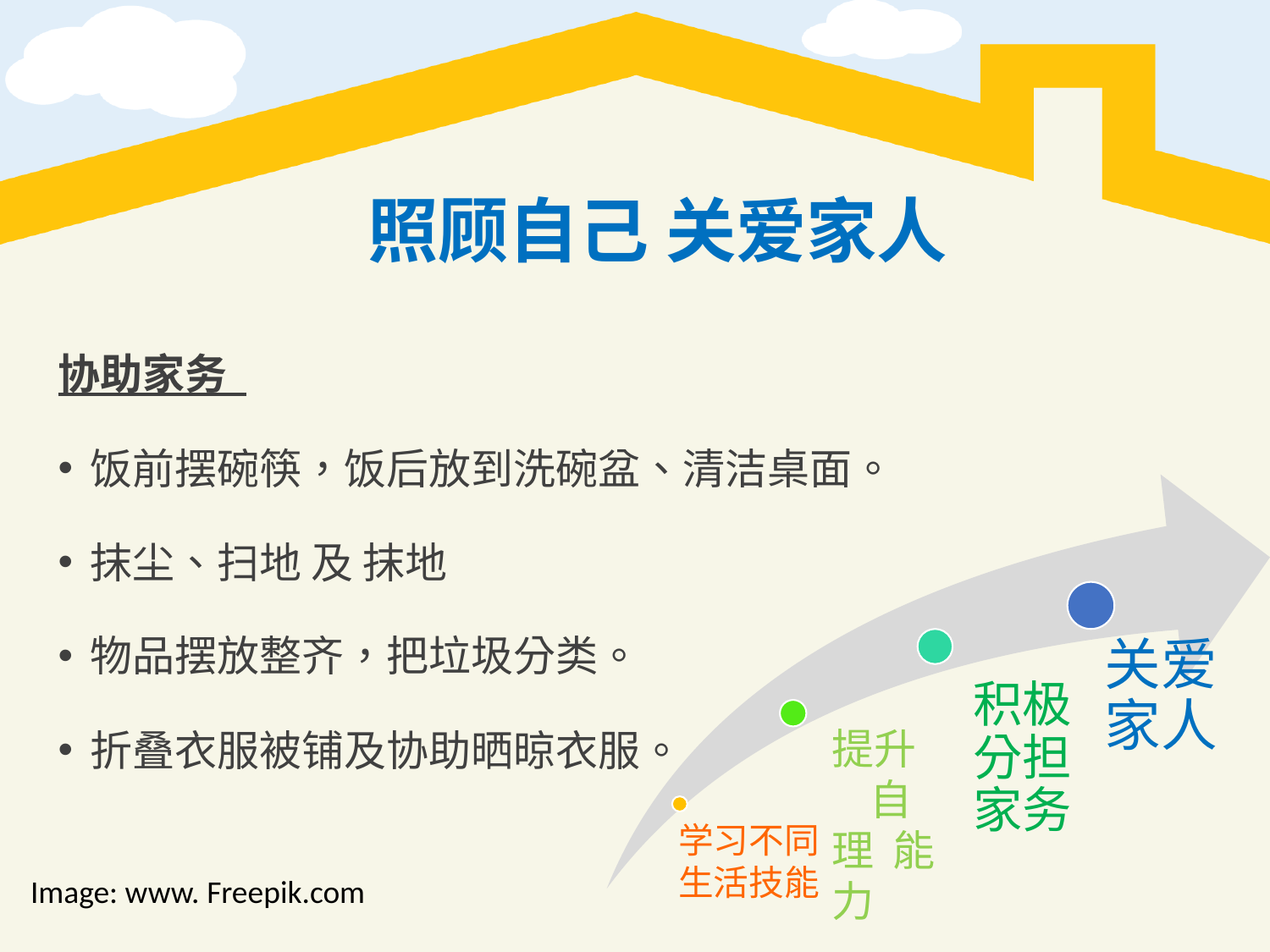

照顾自己 关爱家人

协助家务
饭前摆碗筷，饭后放到洗碗盆、清洁桌面。
抹尘、扫地 及 抹地
物品摆放整齐，把垃圾分类。
折叠衣服被铺及协助晒晾衣服。
学习不同
生活技能
提升        自理  能力
积极分担家务
关爱家人
Image: www. Freepik.com